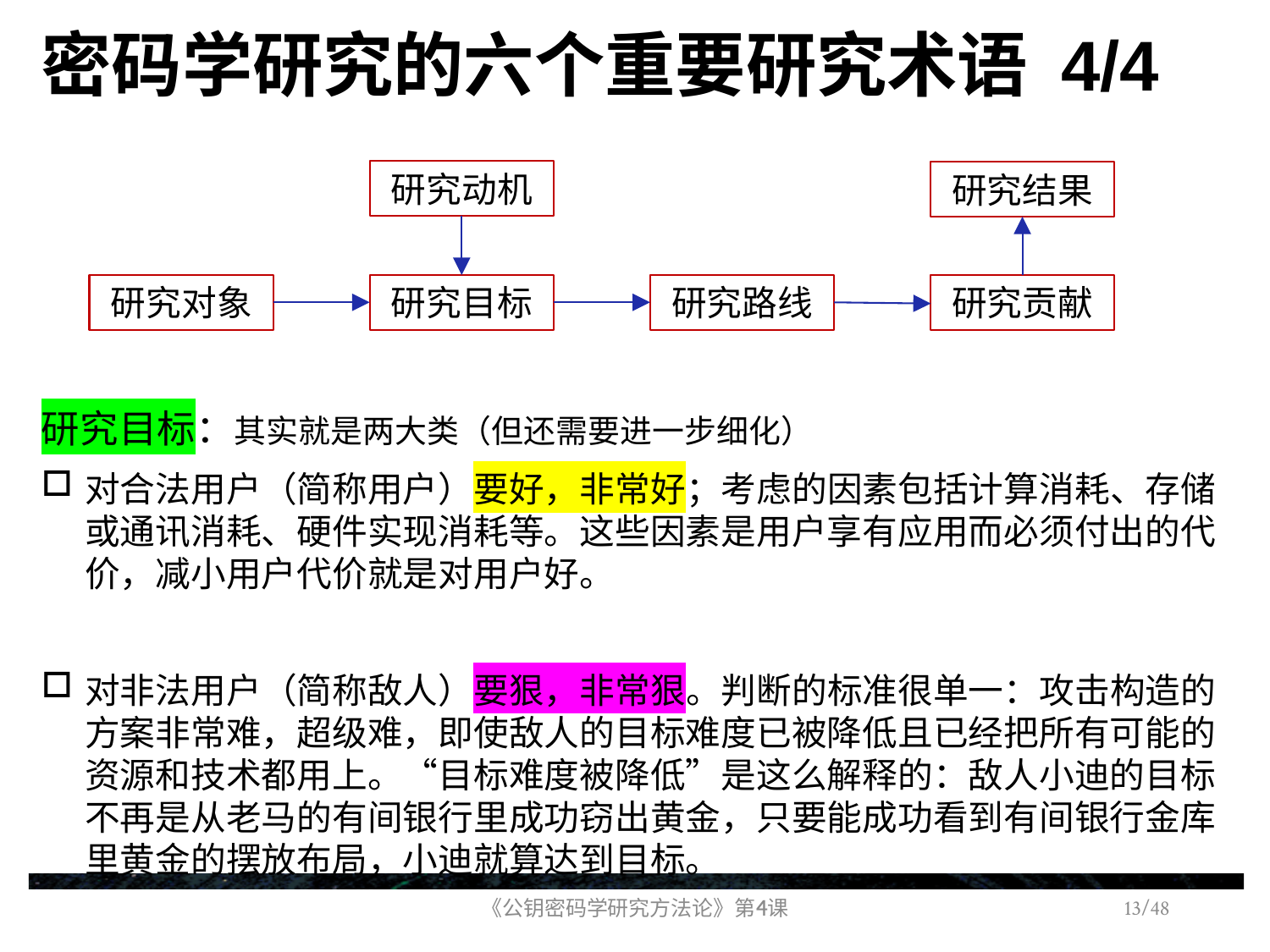

# 密码学研究的六个重要研究术语 4/4
研究动机
研究结果
研究对象
研究目标
研究路线
研究贡献
研究目标：其实就是两大类（但还需要进一步细化）
对合法用户（简称用户）要好，非常好；考虑的因素包括计算消耗、存储或通讯消耗、硬件实现消耗等。这些因素是用户享有应用而必须付出的代价，减小用户代价就是对用户好。

对非法用户（简称敌人）要狠，非常狠。判断的标准很单一：攻击构造的方案非常难，超级难，即使敌人的目标难度已被降低且已经把所有可能的资源和技术都用上。“目标难度被降低”是这么解释的：敌人小迪的目标不再是从老马的有间银行里成功窃出黄金，只要能成功看到有间银行金库里黄金的摆放布局，小迪就算达到目标。

《公钥密码学研究方法论》第4课
13/48